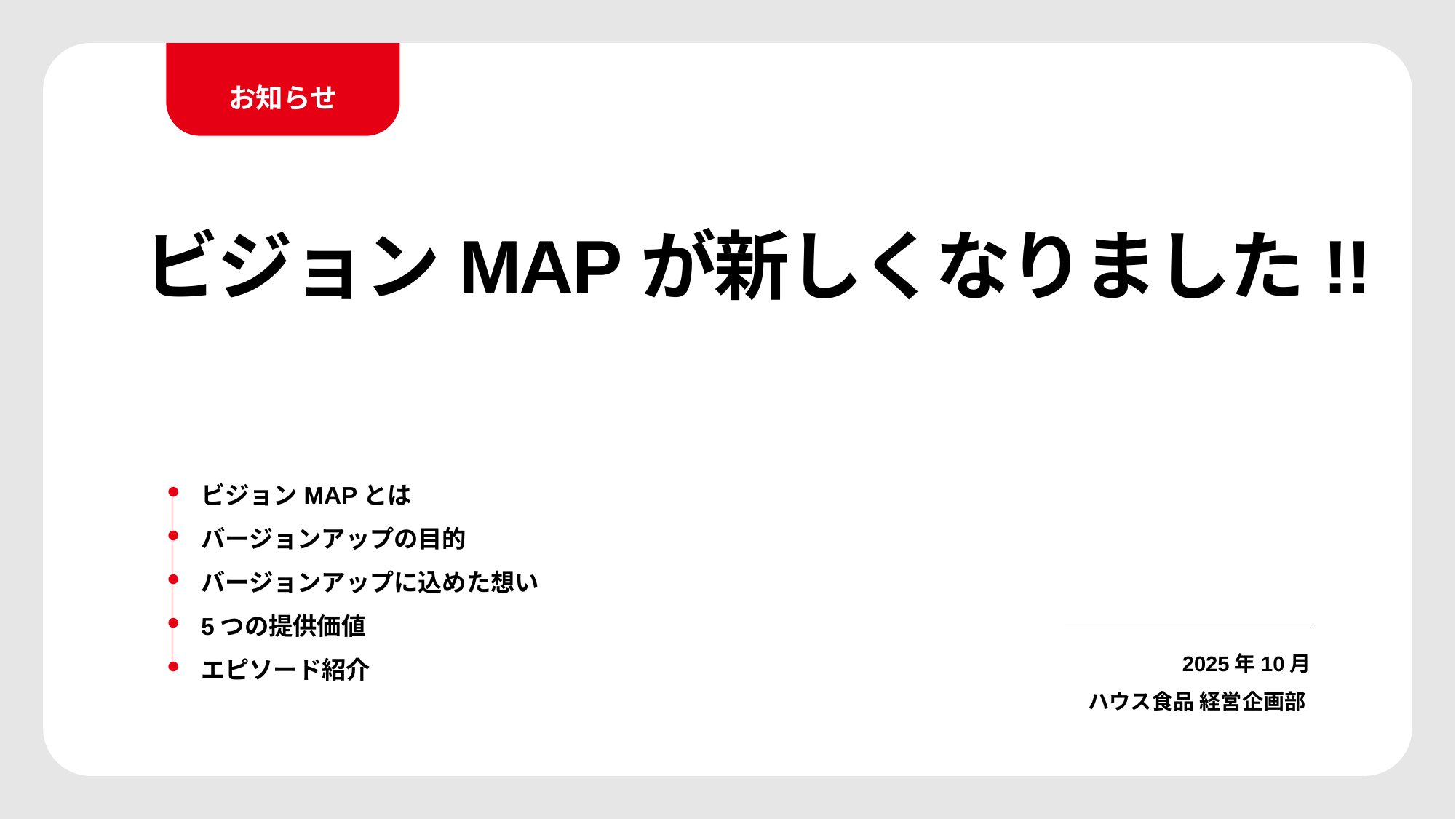

お知らせ
ビジョンMAPが新しくなりました!!
ビジョンMAPとは
バージョンアップの目的
バージョンアップに込めた想い
5つの提供価値
エピソード紹介
2025年10月
ハウス食品 経営企画部